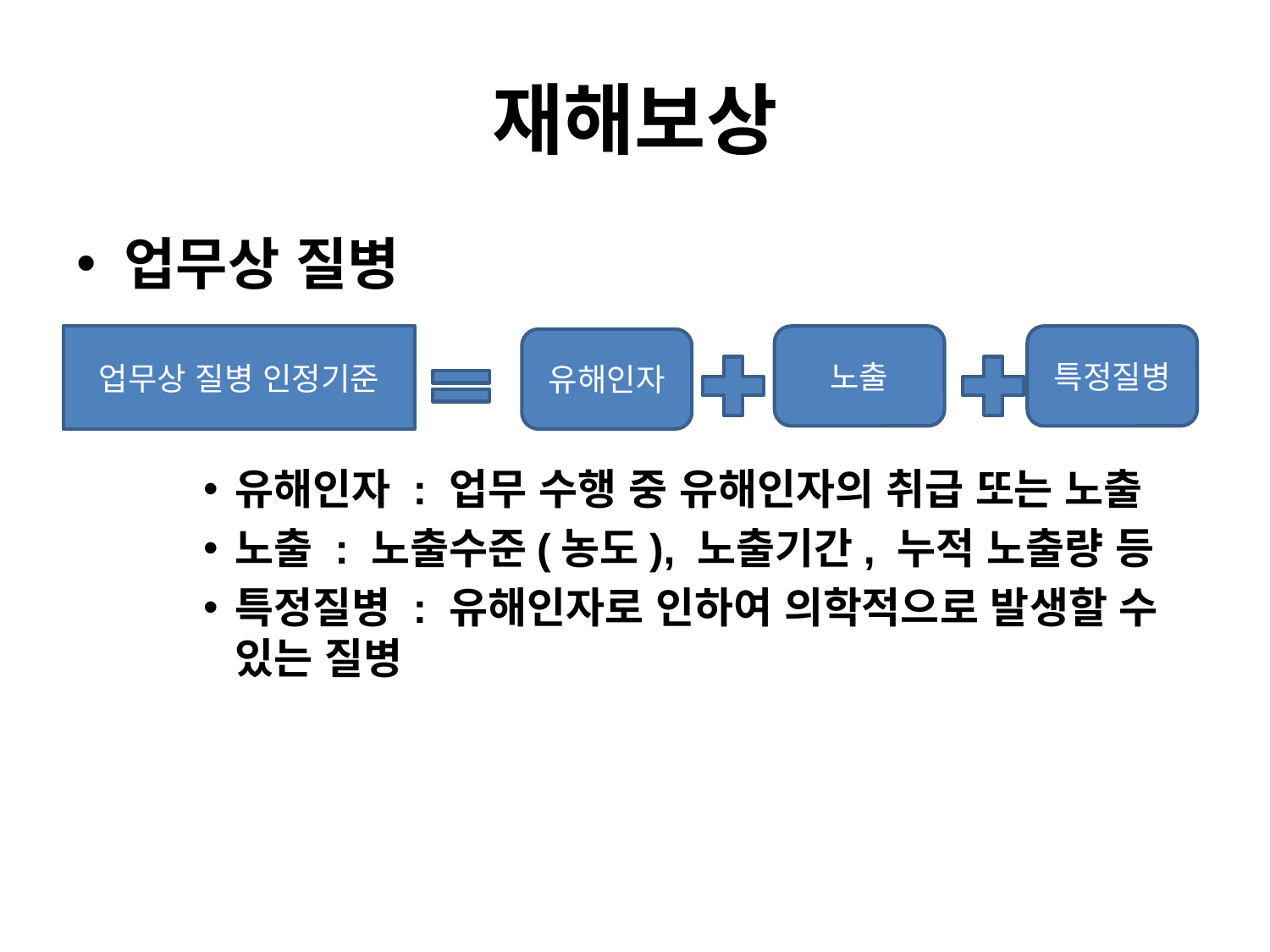

# 재해보상
업무상 질병

유해인자 : 업무 수행 중 유해인자의 취급 또는 노출
노출 : 노출수준(농도), 노출기간, 누적 노출량 등
특정질병 : 유해인자로 인하여 의학적으로 발생할 수 있는 질병

업무상 질병 인정기준
노출
특정질병
유해인자